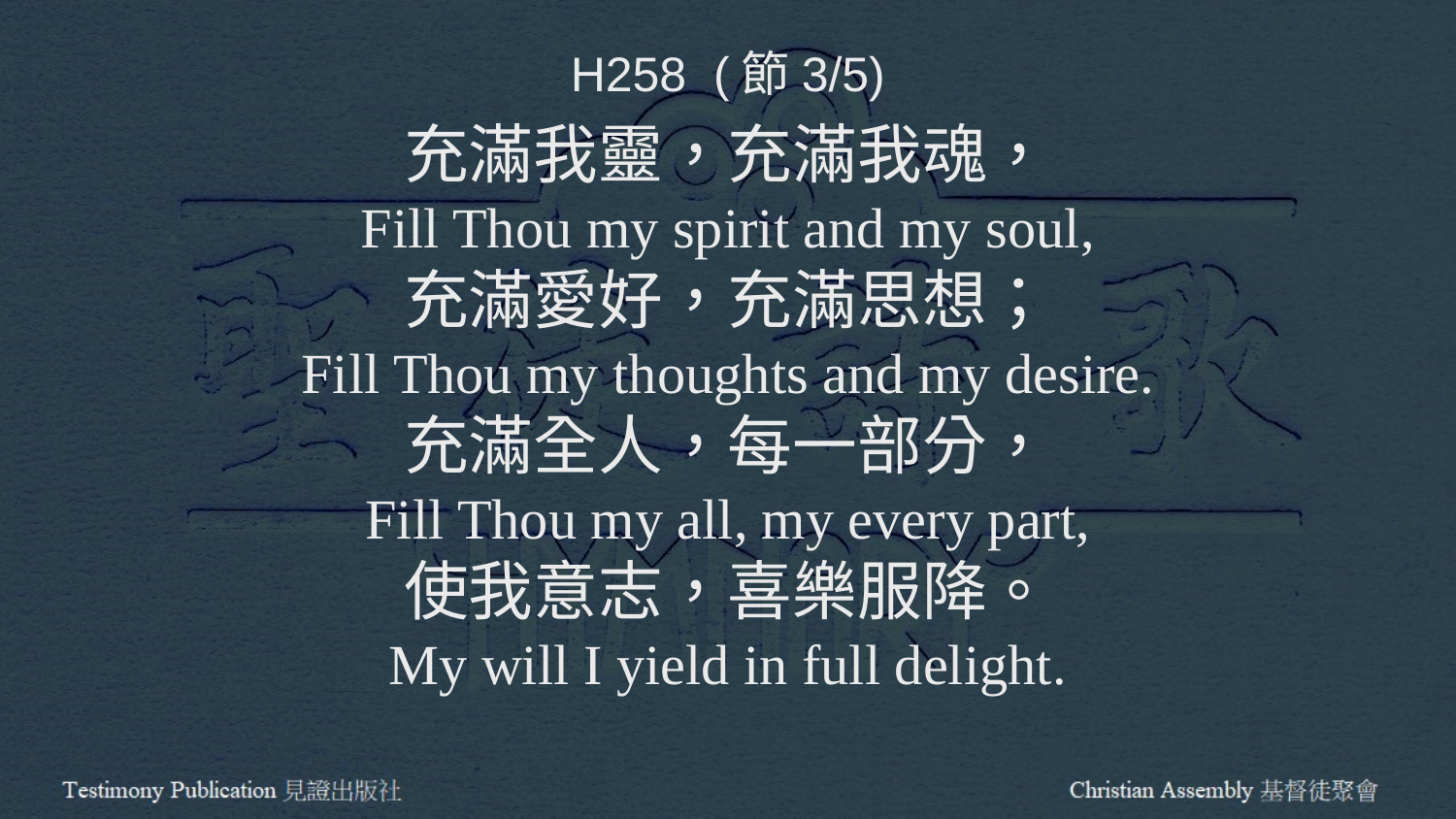

H258  (節3/5)
充滿我靈，充滿我魂，
Fill Thou my spirit and my soul,
充滿愛好，充滿思想；
Fill Thou my thoughts and my desire.
充滿全人，每一部分，
Fill Thou my all, my every part,
使我意志，喜樂服降。
My will I yield in full delight.